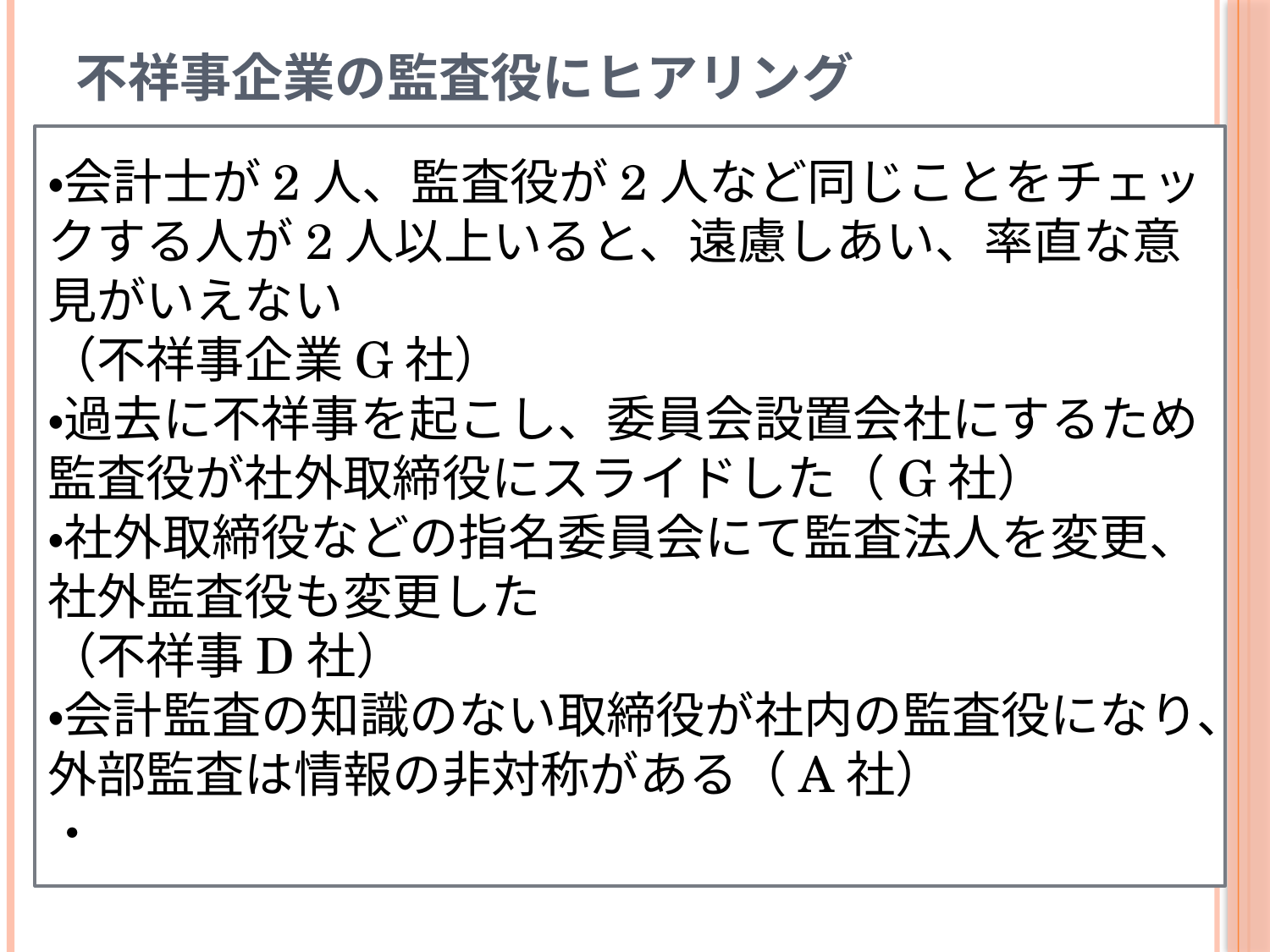

# 不祥事企業の監査役にヒアリング
・会計士が2人、監査役が2人など同じことをチェックする人が2人以上いると、遠慮しあい、率直な意見がいえない
（不祥事企業G社）
・過去に不祥事を起こし、委員会設置会社にするため監査役が社外取締役にスライドした（G社）
・社外取締役などの指名委員会にて監査法人を変更、社外監査役も変更した
（不祥事D社）
・会計監査の知識のない取締役が社内の監査役になり、外部監査は情報の非対称がある（A社）
・
22